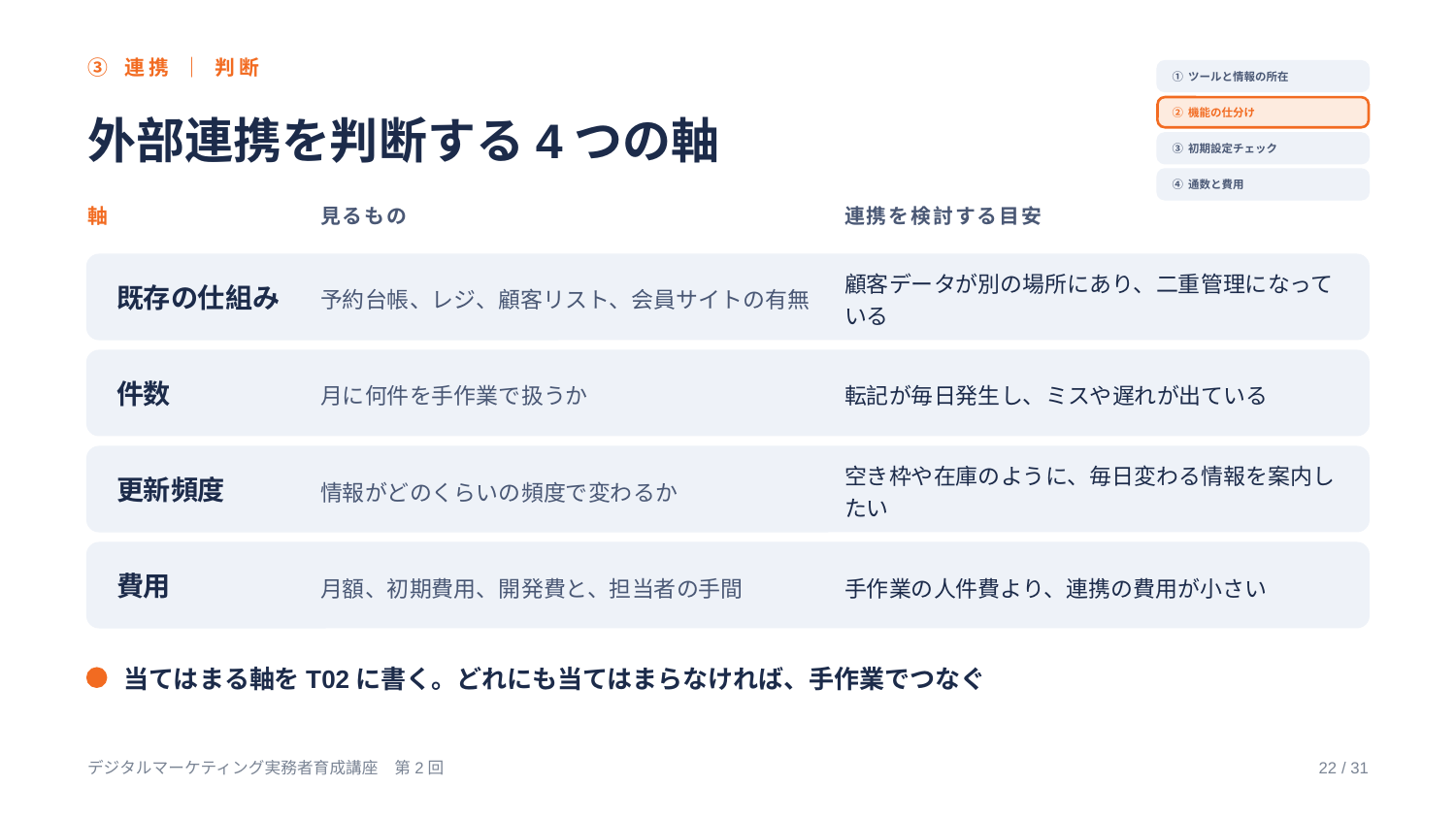

③ 連携 ｜ 判断

① ツールと情報の所在
外部連携を判断する4つの軸

② 機能の仕分け

③ 初期設定チェック

④ 通数と費用
軸
見るもの
連携を検討する目安

既存の仕組み
予約台帳、レジ、顧客リスト、会員サイトの有無
顧客データが別の場所にあり、二重管理になっている

件数
月に何件を手作業で扱うか
転記が毎日発生し、ミスや遅れが出ている

更新頻度
情報がどのくらいの頻度で変わるか
空き枠や在庫のように、毎日変わる情報を案内したい

費用
月額、初期費用、開発費と、担当者の手間
手作業の人件費より、連携の費用が小さい
当てはまる軸をT02に書く。どれにも当てはまらなければ、手作業でつなぐ

デジタルマーケティング実務者育成講座　第2回
22 / 31